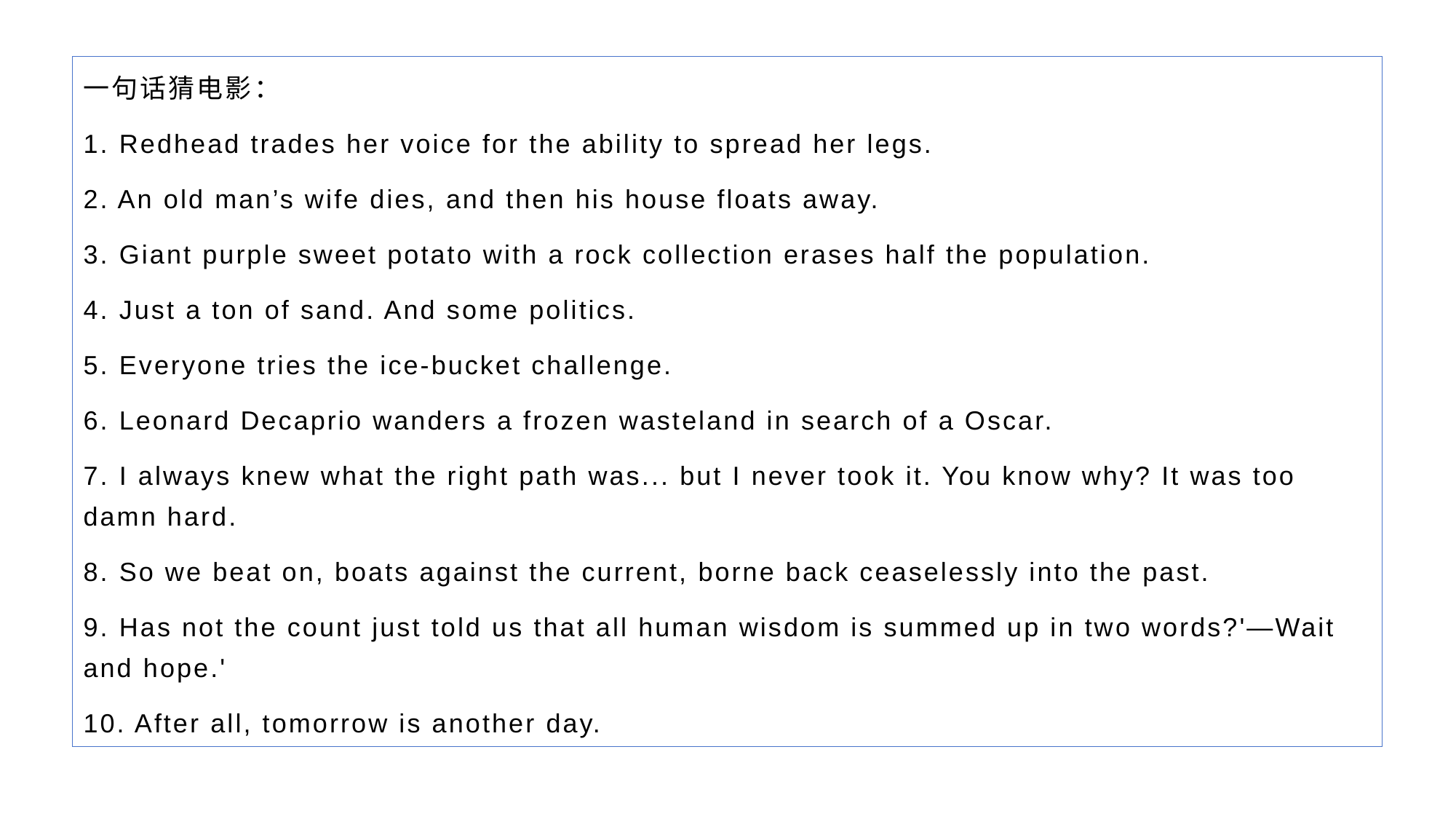

一句话猜电影：
1. Redhead trades her voice for the ability to spread her legs.
2. An old man’s wife dies, and then his house floats away.
3. Giant purple sweet potato with a rock collection erases half the population.
4. Just a ton of sand. And some politics.
5. Everyone tries the ice-bucket challenge.
6. Leonard Decaprio wanders a frozen wasteland in search of a Oscar.
7. I always knew what the right path was... but I never took it. You know why? It was too damn hard.
8. So we beat on, boats against the current, borne back ceaselessly into the past.
9. Has not the count just told us that all human wisdom is summed up in two words?'—Wait and hope.'
10. After all, tomorrow is another day.